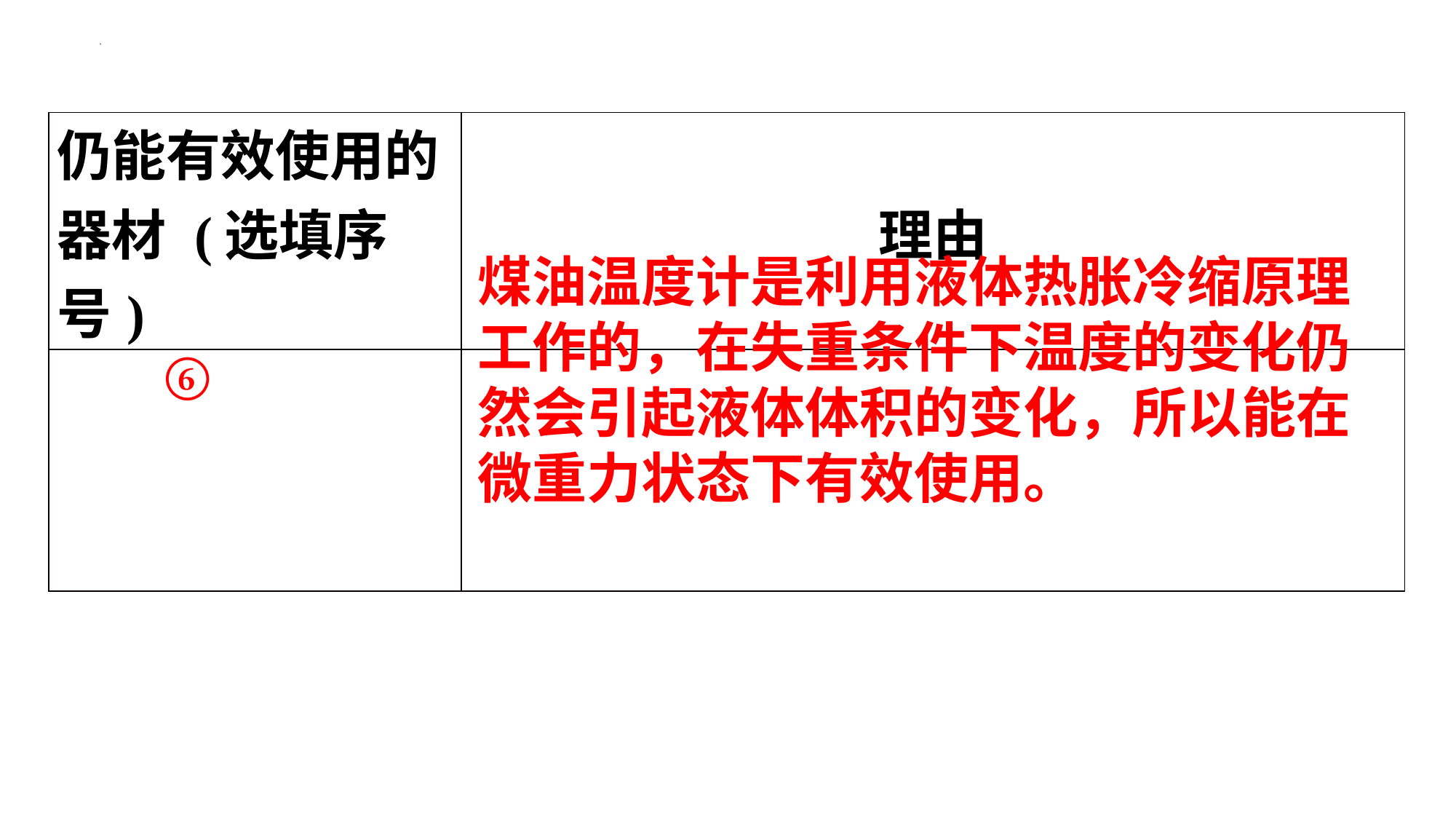

| 仍能有效使用的器材 (选填序号) | 理由 |
| --- | --- |
|  |  |
煤油温度计是利用液体热胀冷缩原理工作的，在失重条件下温度的变化仍然会引起液体体积的变化，所以能在微重力状态下有效使用。
⑥